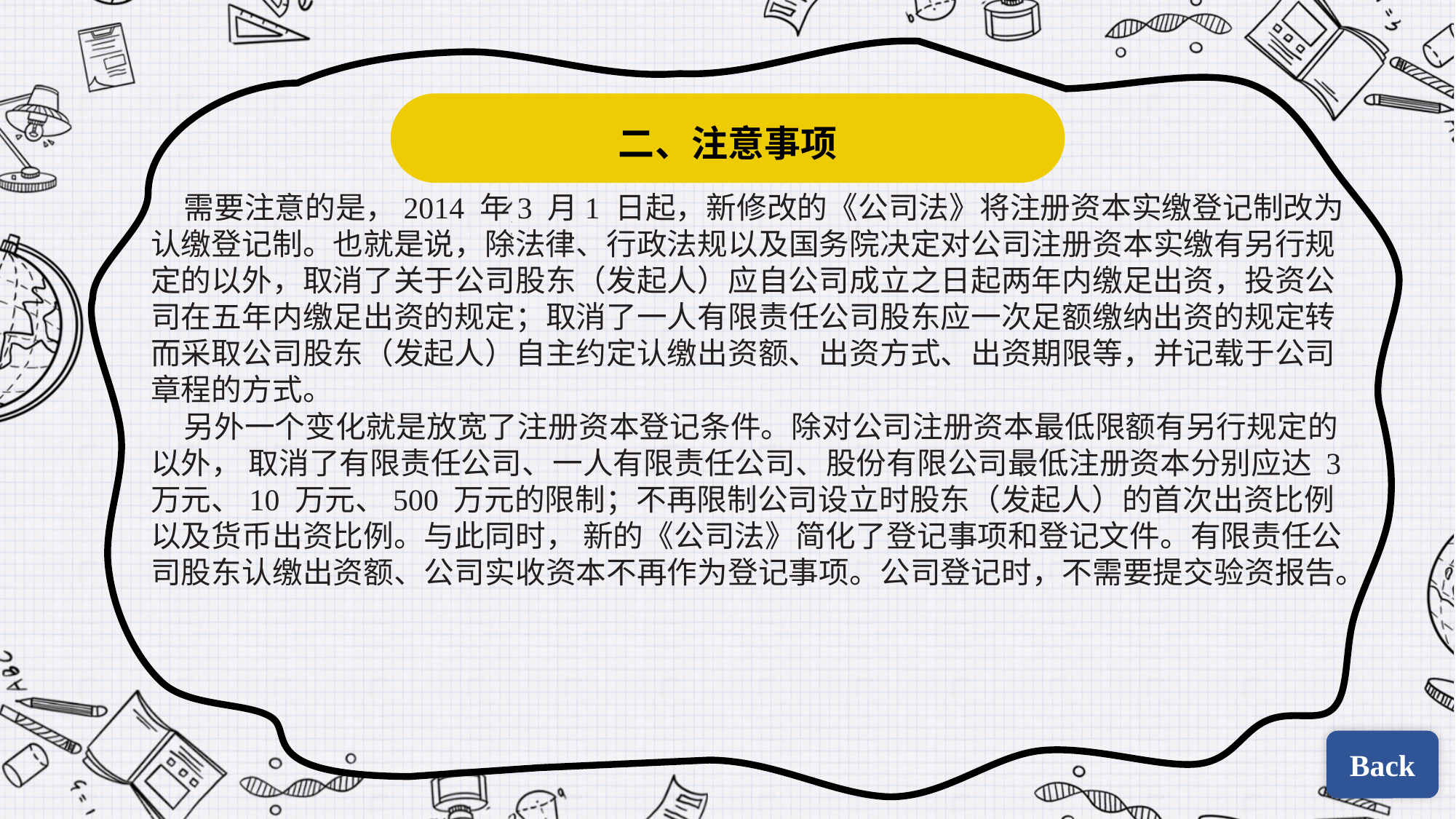

二、注意事项
需要注意的是，2014 年3 月1 日起，新修改的《公司法》将注册资本实缴登记制改为认缴登记制。也就是说，除法律、行政法规以及国务院决定对公司注册资本实缴有另行规定的以外，取消了关于公司股东（发起人）应自公司成立之日起两年内缴足出资，投资公司在五年内缴足出资的规定；取消了一人有限责任公司股东应一次足额缴纳出资的规定转而采取公司股东（发起人）自主约定认缴出资额、出资方式、出资期限等，并记载于公司章程的方式。
另外一个变化就是放宽了注册资本登记条件。除对公司注册资本最低限额有另行规定的以外， 取消了有限责任公司、一人有限责任公司、股份有限公司最低注册资本分别应达 3 万元、10 万元、500 万元的限制；不再限制公司设立时股东（发起人）的首次出资比例以及货币出资比例。与此同时， 新的《公司法》简化了登记事项和登记文件。有限责任公司股东认缴出资额、公司实收资本不再作为登记事项。公司登记时，不需要提交验资报告。

Back